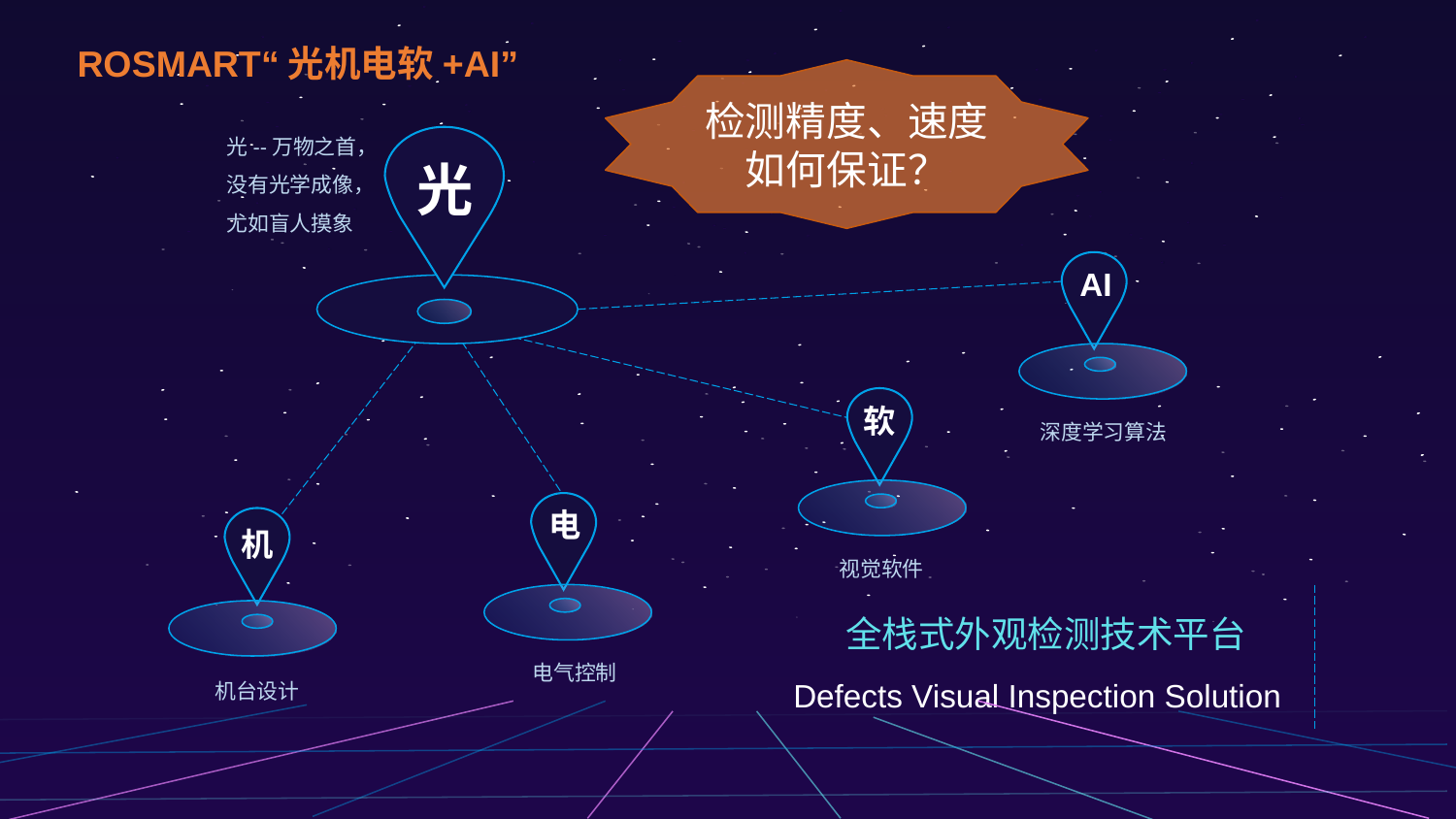

ROSMART“光机电软+AI”
检测精度、速度如何保证？
光--万物之首，没有光学成像，尤如盲人摸象

光

AI

软
深度学习算法

电

机
视觉软件

全栈式外观检测技术平台
电气控制
机台设计
Defects Visual Inspection Solution